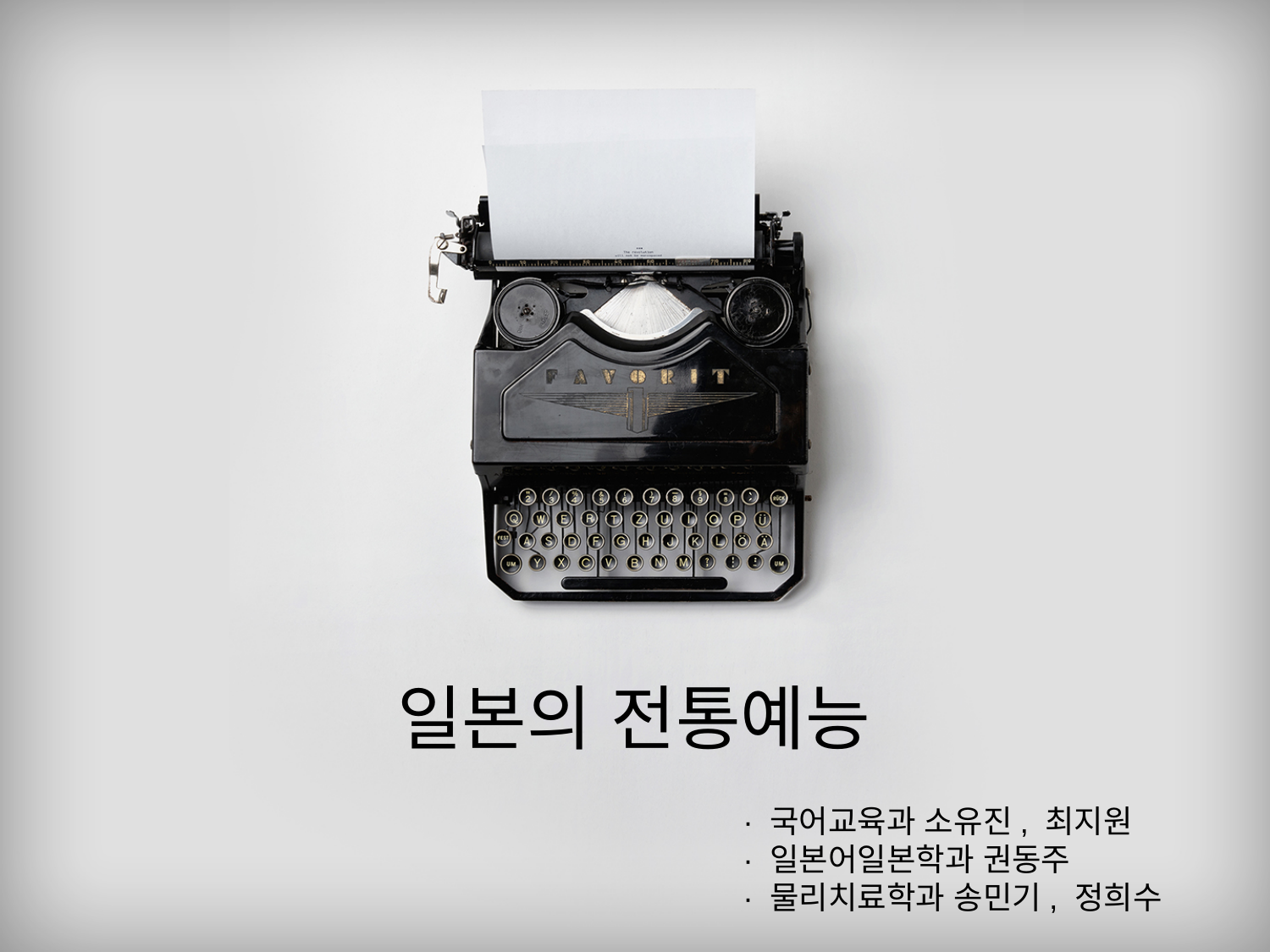

일본의 전통예능
· 국어교육과 소유진, 최지원
· 일본어일본학과 권동주
· 물리치료학과 송민기, 정희수